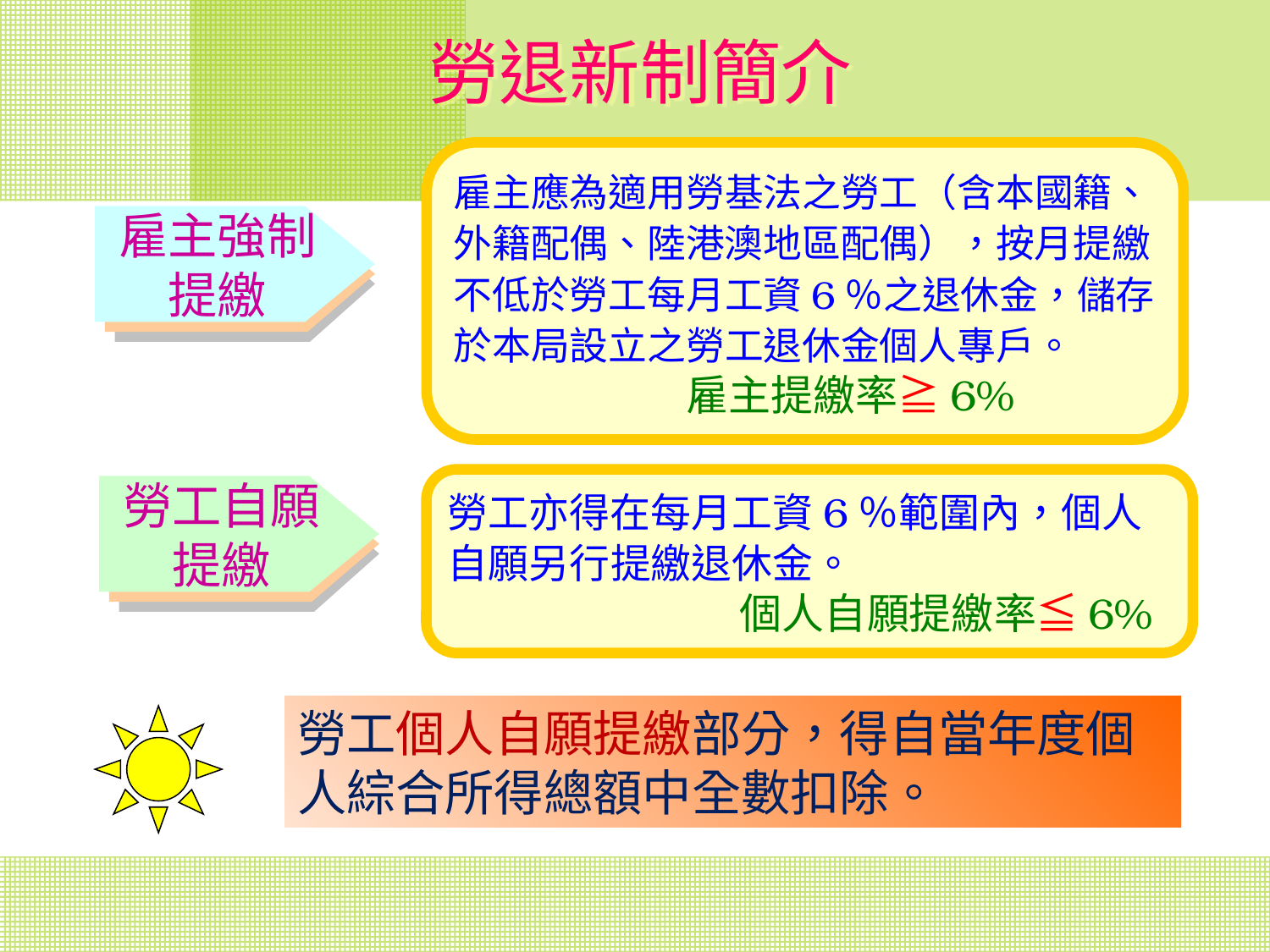

勞退新制簡介

雇主應為適用勞基法之勞工（含本國籍、外籍配偶、陸港澳地區配偶），按月提繳不低於勞工每月工資6％之退休金，儲存於本局設立之勞工退休金個人專戶。
                        雇主提繳率≧6%
雇主強制
提繳

勞工亦得在每月工資6％範圍內，個人自願另行提繳退休金。
　　　　　　    個人自願提繳率≦6%
勞工自願
提繳

勞工個人自願提繳部分，得自當年度個人綜合所得總額中全數扣除。